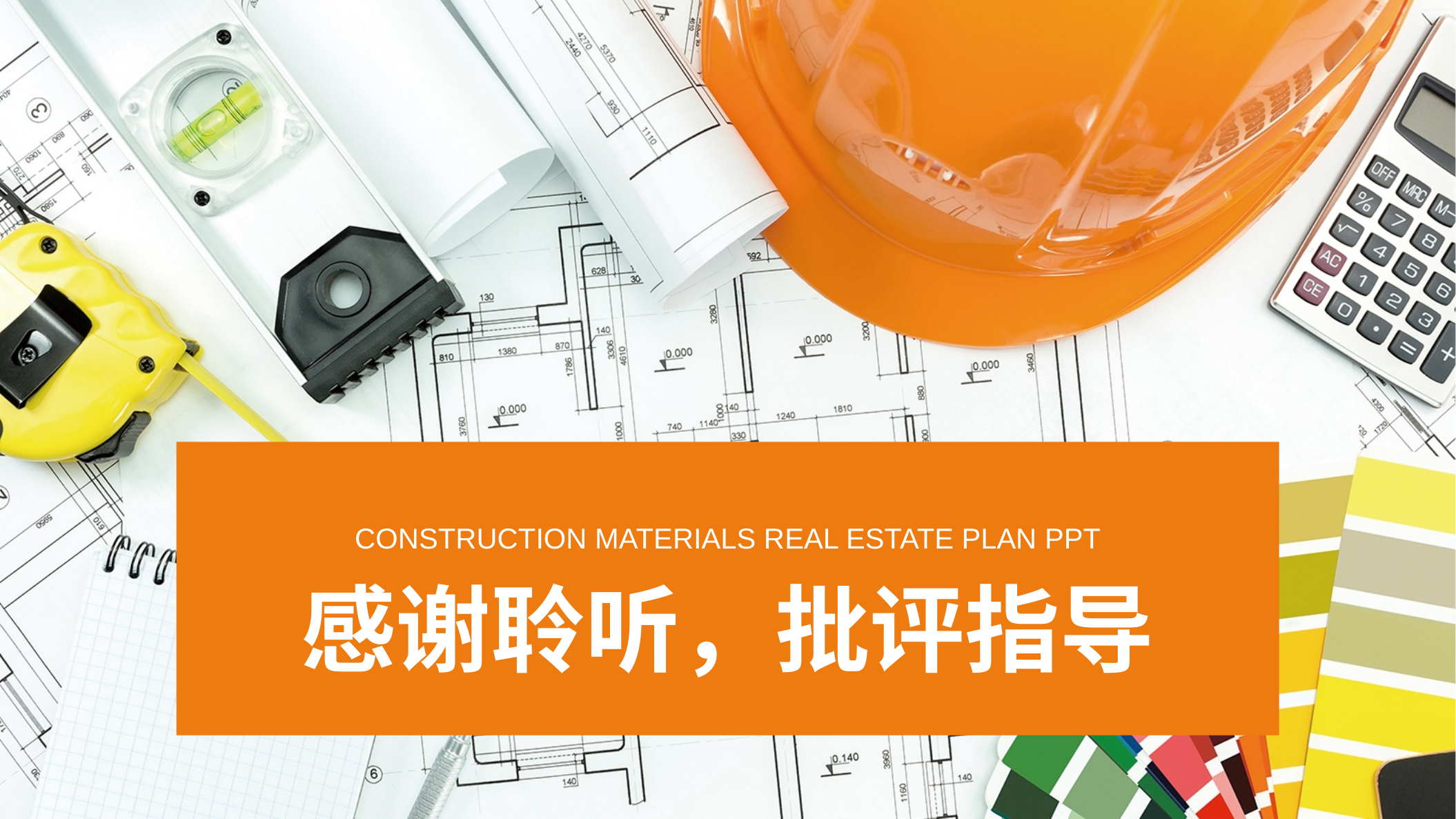

CONSTRUCTION MATERIALS REAL ESTATE PLAN PPT
感谢聆听，批评指导